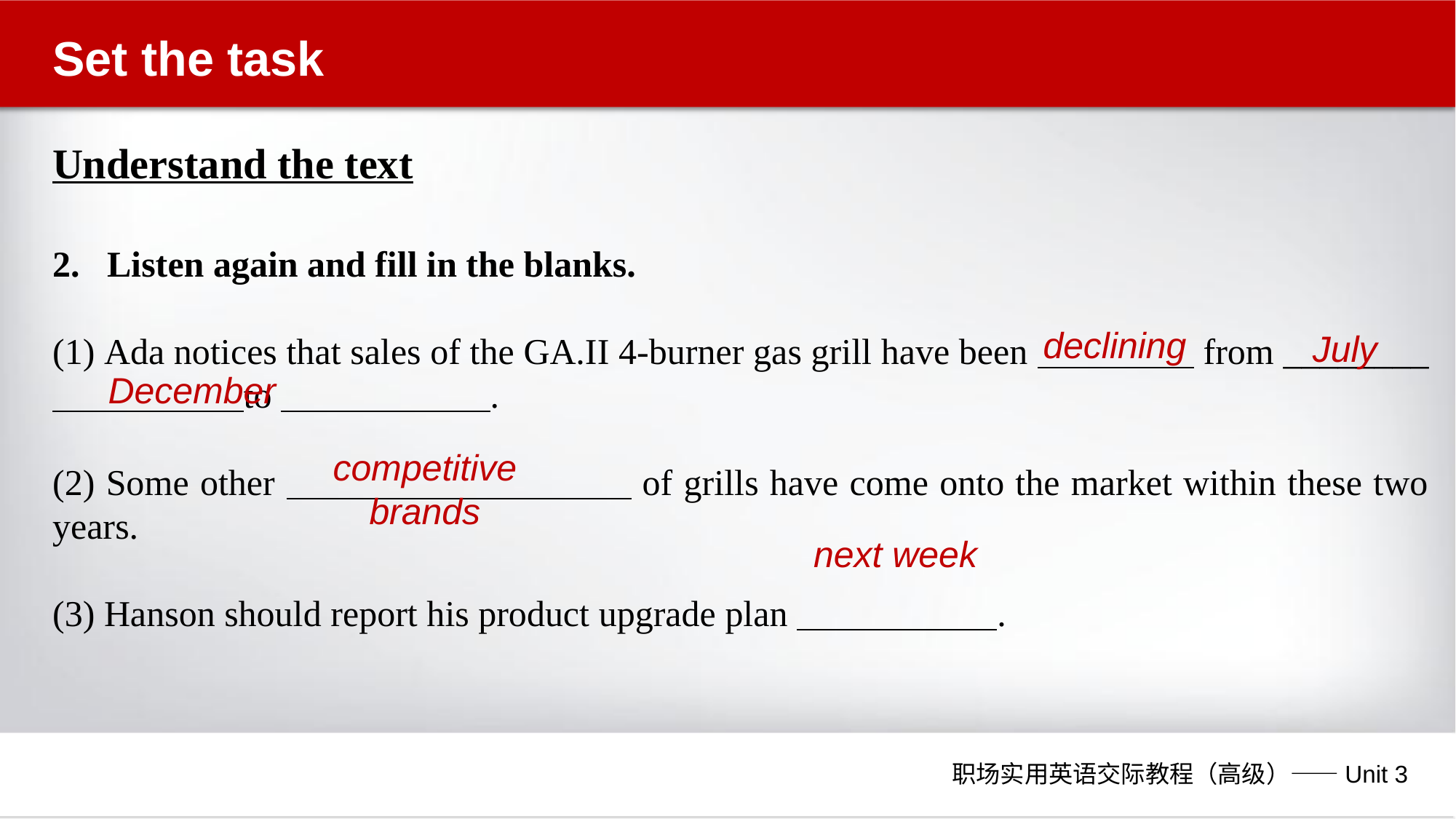

Set the task
Understand the text
Listen again and fill in the blanks.

(1) Ada notices that sales of the GA.II 4-burner gas grill have been                   from ________                      to                        .

(2) Some other                                 of grills have come onto the market within these two years.

(3) Hanson should report his product upgrade plan                       .
declining
July
December
competitive brands
next week
职场实用英语交际教程（高级）——Unit 3